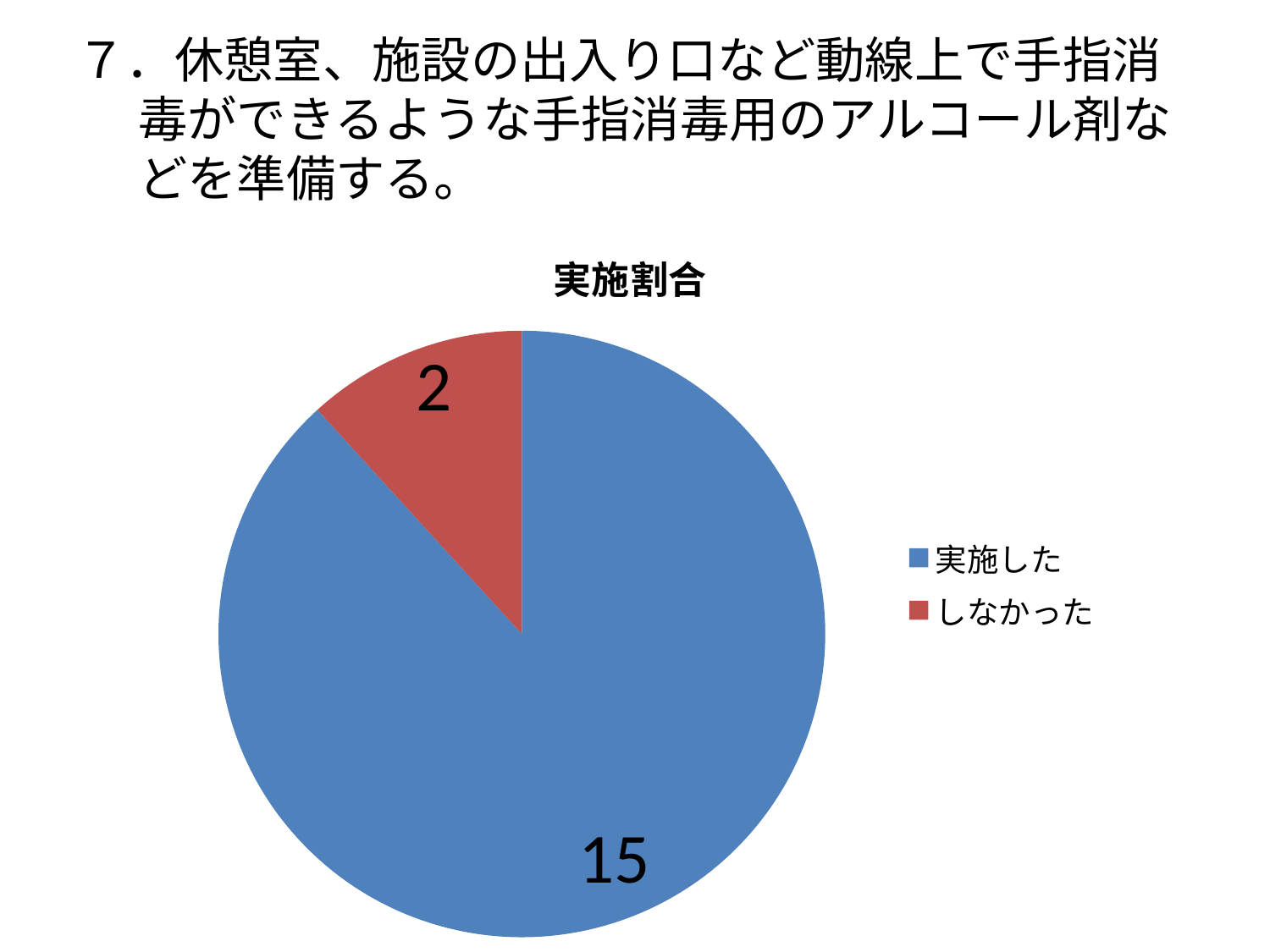

# ７．休憩室、施設の出入り口など動線上で手指消毒ができるような手指消毒用のアルコール剤などを準備する。

### Chart:

| Category | 実施割合 |
|---|---|
| 実施した | 15.0 |
| しなかった | 2.0 |